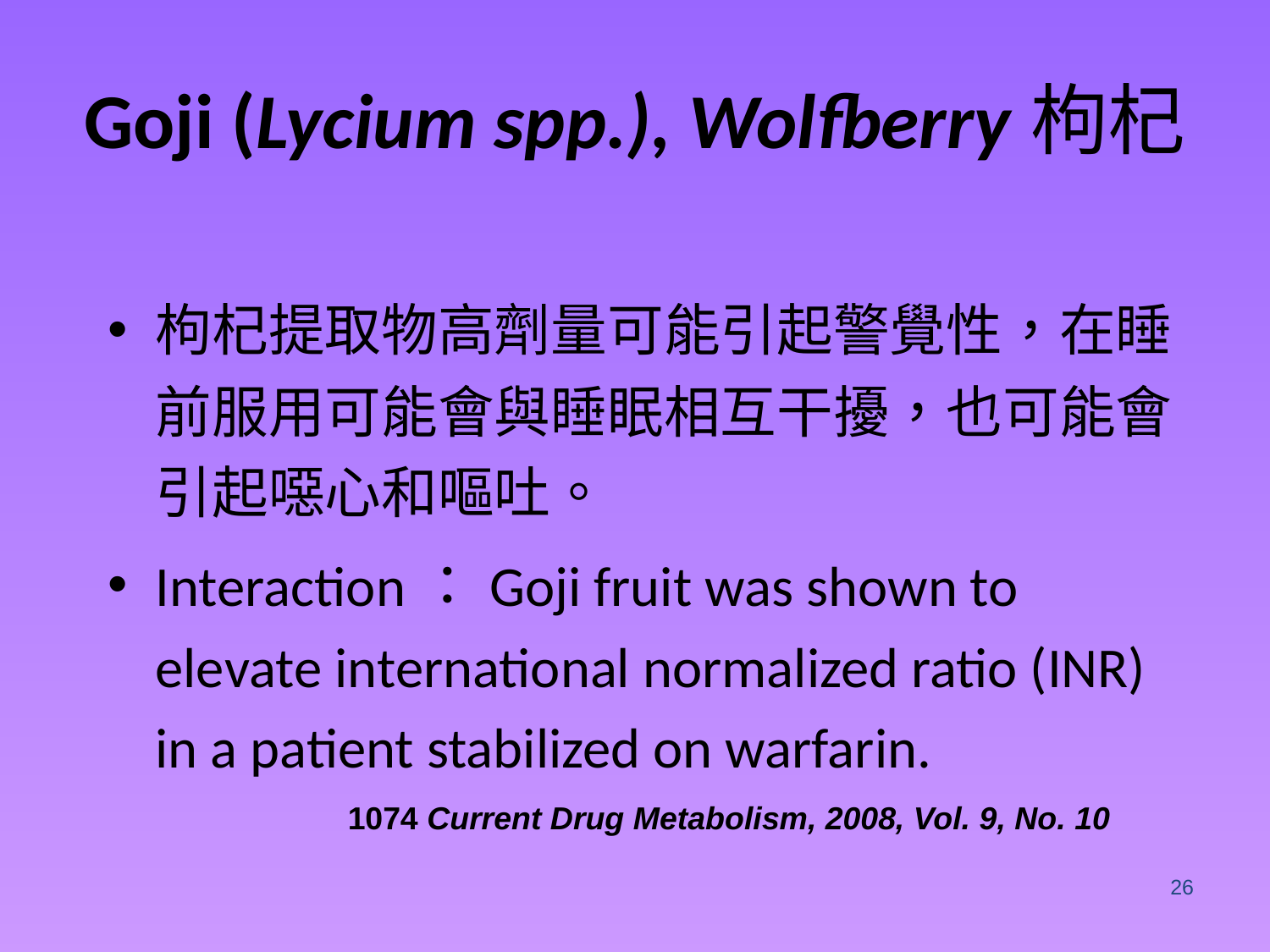

Goji (Lycium spp.), Wolfberry枸杞
枸杞提取物高劑量可能引起警覺性，在睡前服用可能會與睡眠相互干擾，也可能會引起噁心和嘔吐。
Interaction：Goji fruit was shown to elevate international normalized ratio (INR) in a patient stabilized on warfarin.
1074 Current Drug Metabolism, 2008, Vol. 9, No. 10
26